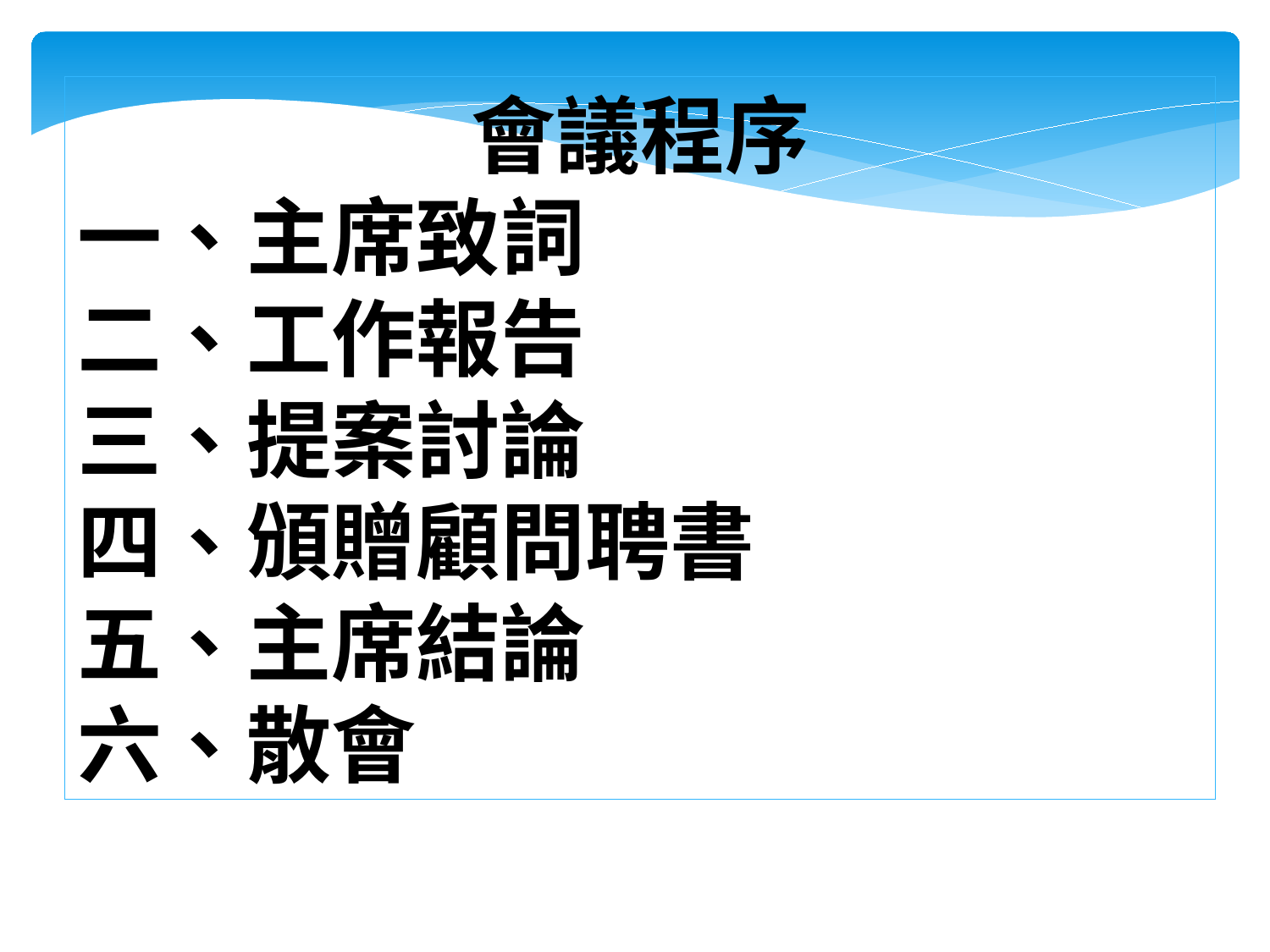

會議程序
一、主席致詞
二、工作報告
三、提案討論
四、頒贈顧問聘書
五、主席結論
六、散會